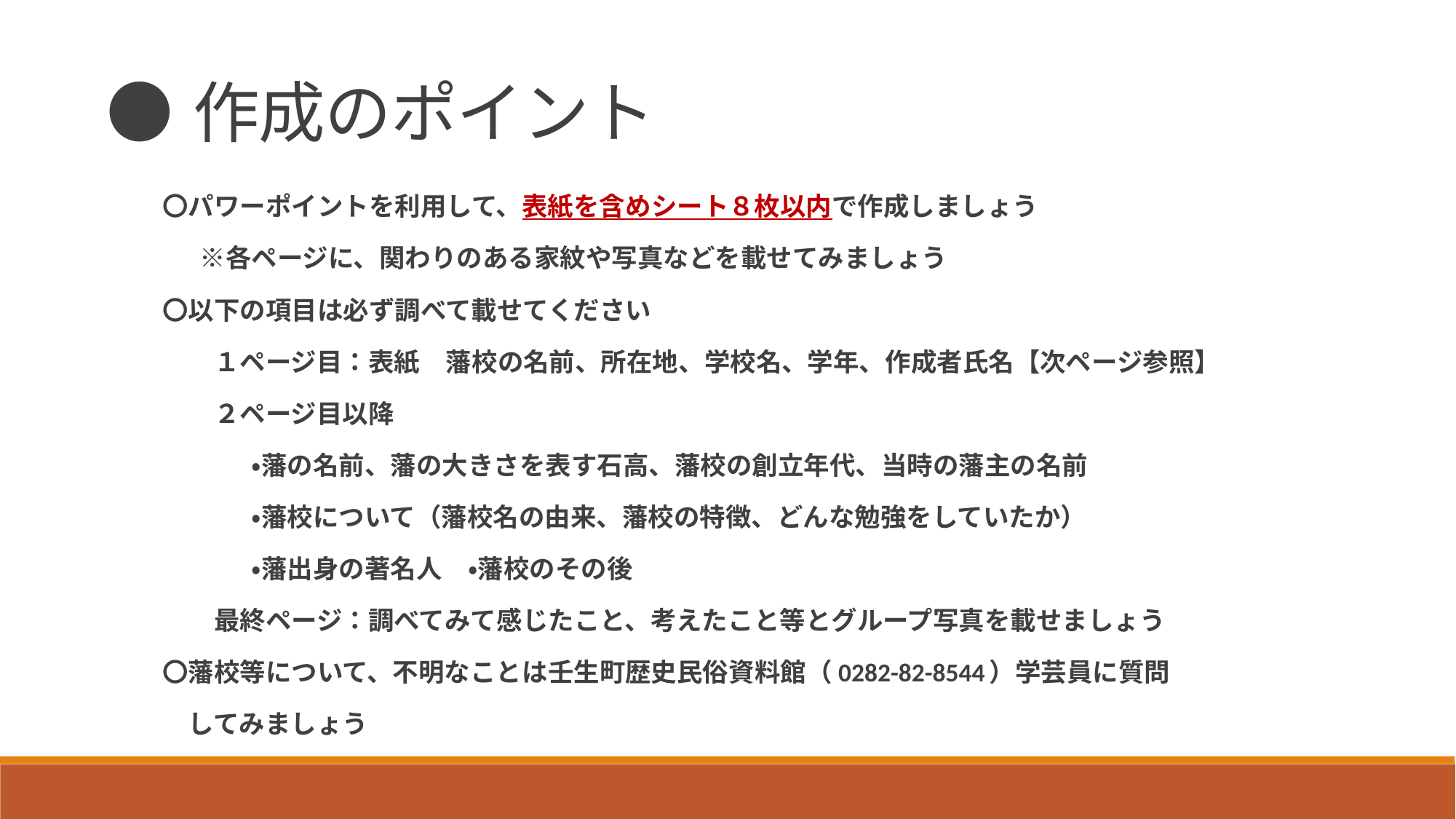

●作成のポイント
　〇パワーポイントを利用して、表紙を含めシート８枚以内で作成しましょう
　  　※各ページに、関わりのある家紋や写真などを載せてみましょう
　〇以下の項目は必ず調べて載せてください
　　　１ページ目：表紙　藩校の名前、所在地、学校名、学年、作成者氏名【次ページ参照】
　　　２ページ目以降
　　 　　 ・藩の名前、藩の大きさを表す石高、藩校の創立年代、当時の藩主の名前
　　 　　 ・藩校について（藩校名の由来、藩校の特徴、どんな勉強をしていたか）
　　 　　 ・藩出身の著名人　・藩校のその後
　　　最終ページ：調べてみて感じたこと、考えたこと等とグループ写真を載せましょう
　〇藩校等について、不明なことは壬生町歴史民俗資料館（0282-82-8544）学芸員に質問
　　してみましょう